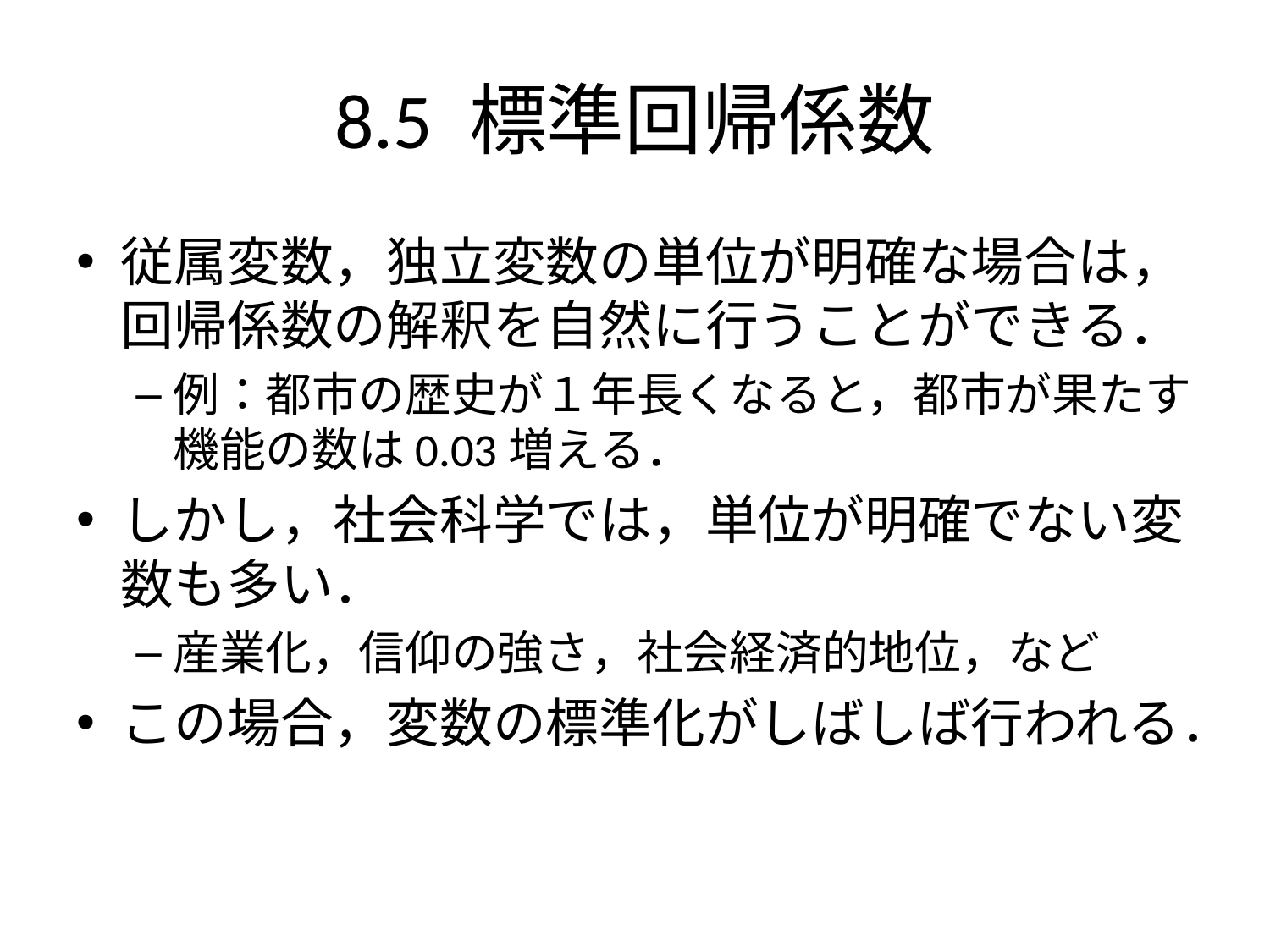

# 8.5 標準回帰係数
従属変数，独立変数の単位が明確な場合は，回帰係数の解釈を自然に行うことができる．
例：都市の歴史が１年長くなると，都市が果たす機能の数は0.03増える．
しかし，社会科学では，単位が明確でない変数も多い．
産業化，信仰の強さ，社会経済的地位，など
この場合，変数の標準化がしばしば行われる．